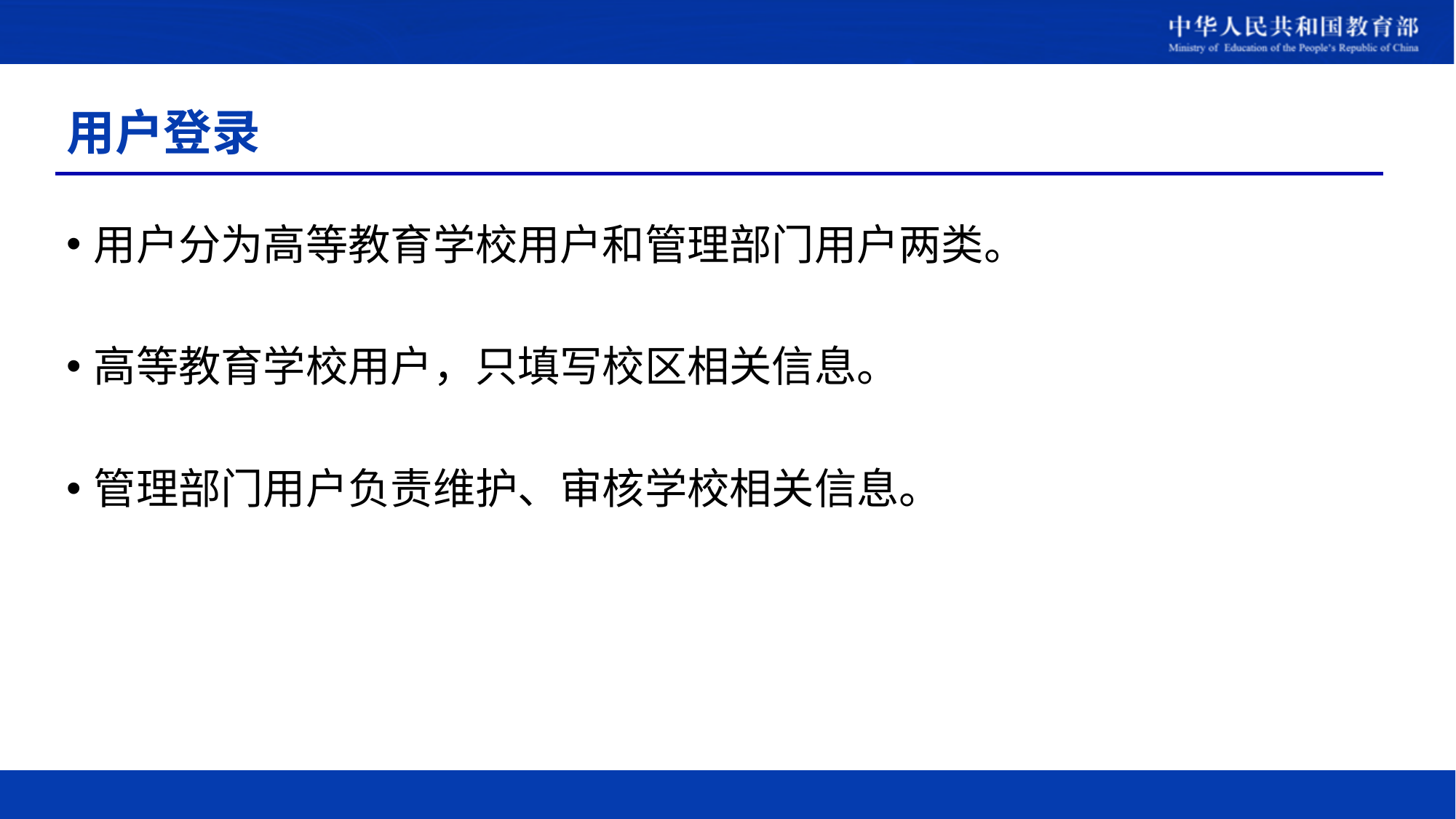

# 用户登录
用户分为高等教育学校用户和管理部门用户两类。

高等教育学校用户，只填写校区相关信息。

管理部门用户负责维护、审核学校相关信息。